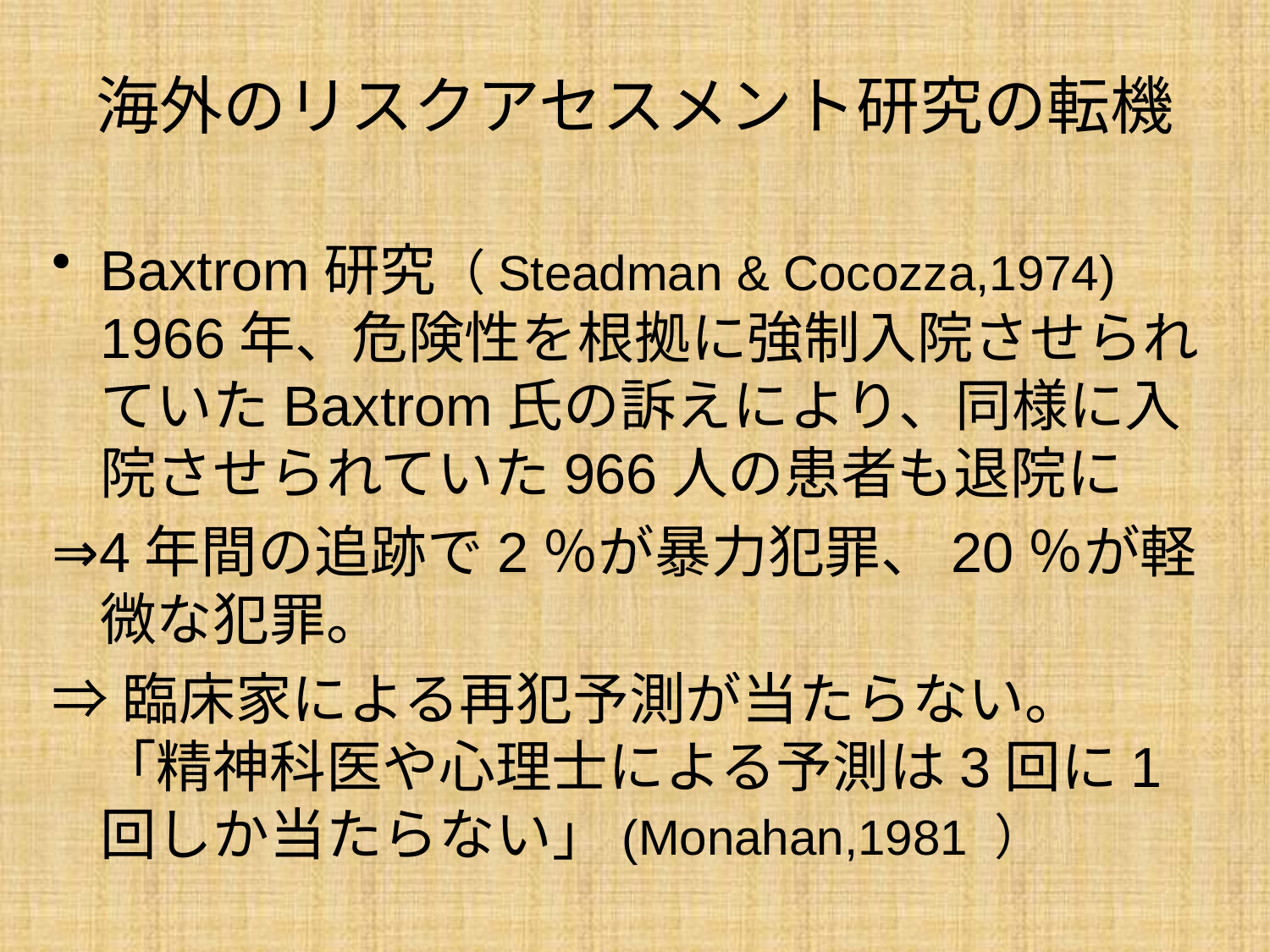

# 海外のリスクアセスメント研究の転機
Baxtrom研究（Steadman & Cocozza,1974)
1966年、危険性を根拠に強制入院させられていたBaxtrom氏の訴えにより、同様に入院させられていた966人の患者も退院に
⇒4年間の追跡で2％が暴力犯罪、20％が軽微な犯罪。
⇒臨床家による再犯予測が当たらない。
「精神科医や心理士による予測は3回に1回しか当たらない」(Monahan,1981 ）